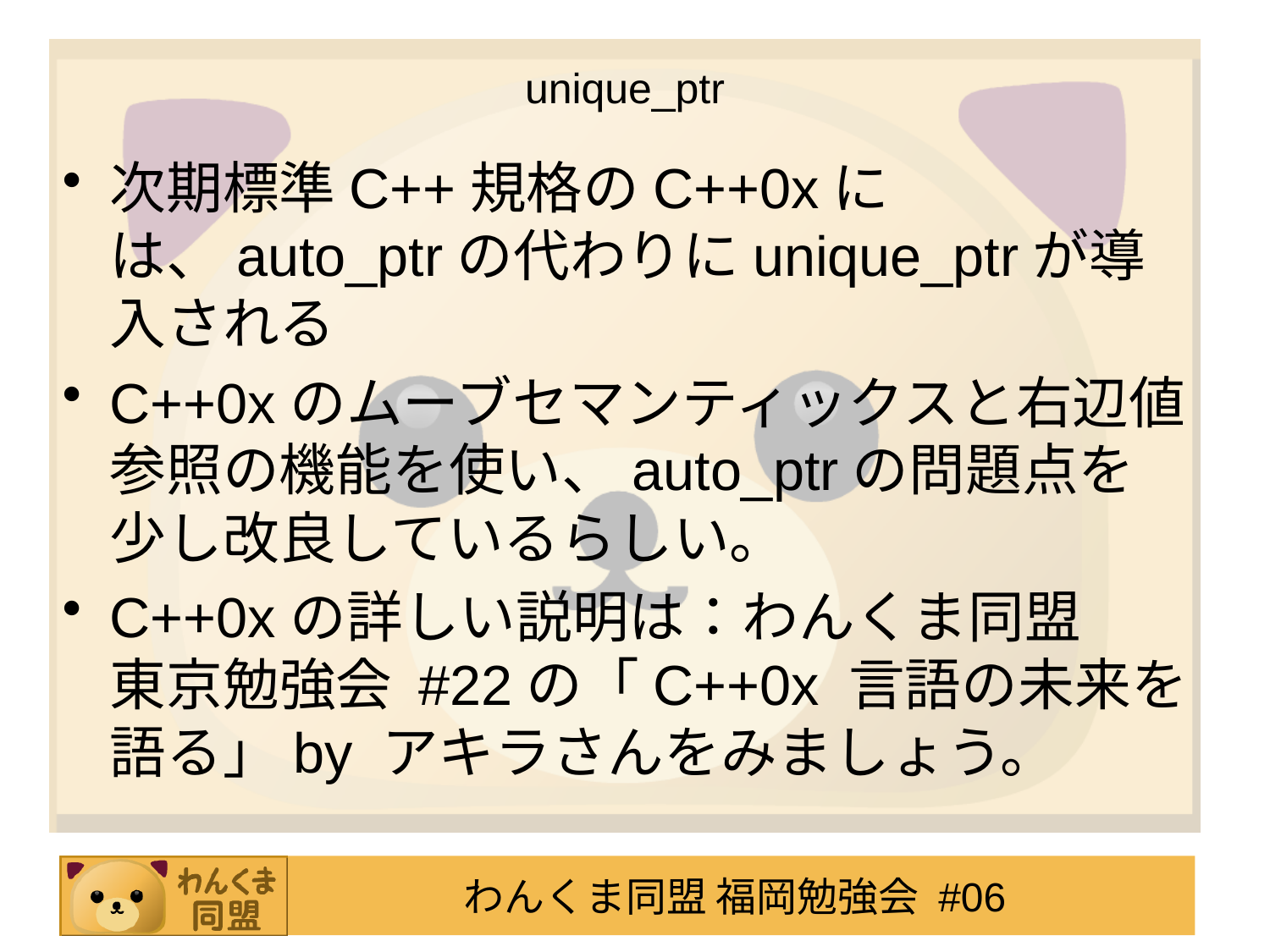

# unique_ptr
次期標準C++規格のC++0xには、auto_ptrの代わりにunique_ptrが導入される
C++0xのムーブセマンティックスと右辺値参照の機能を使い、auto_ptrの問題点を少し改良しているらしい。
C++0xの詳しい説明は：わんくま同盟　東京勉強会 #22の「C++0x 言語の未来を語る」by アキラさんをみましょう。